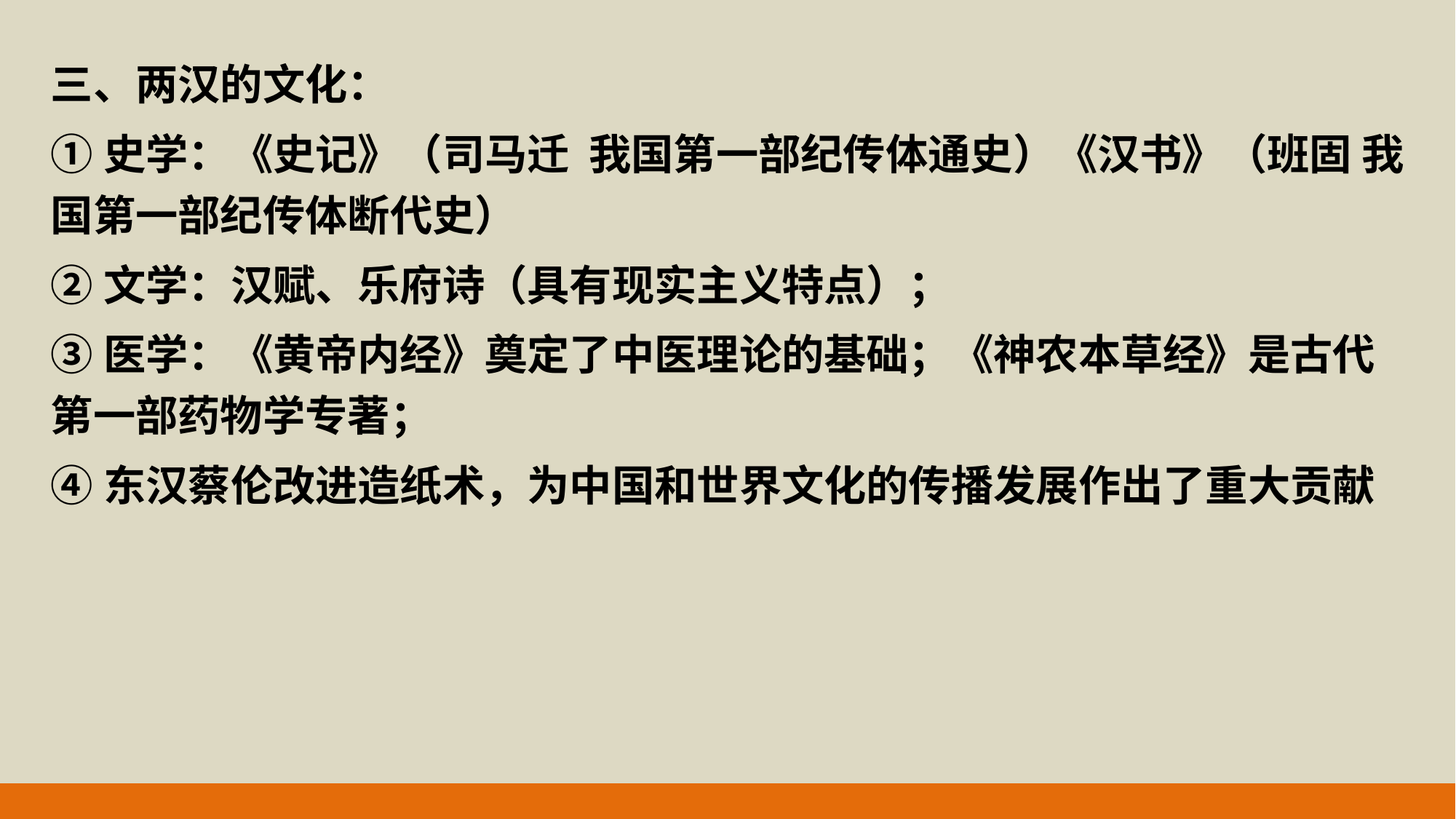

三、两汉的文化：
①史学：《史记》（司马迁  我国第一部纪传体通史）《汉书》（班固 我国第一部纪传体断代史）
②文学：汉赋、乐府诗（具有现实主义特点）；
③医学：《黄帝内经》奠定了中医理论的基础；《神农本草经》是古代第一部药物学专著；
④东汉蔡伦改进造纸术，为中国和世界文化的传播发展作出了重大贡献